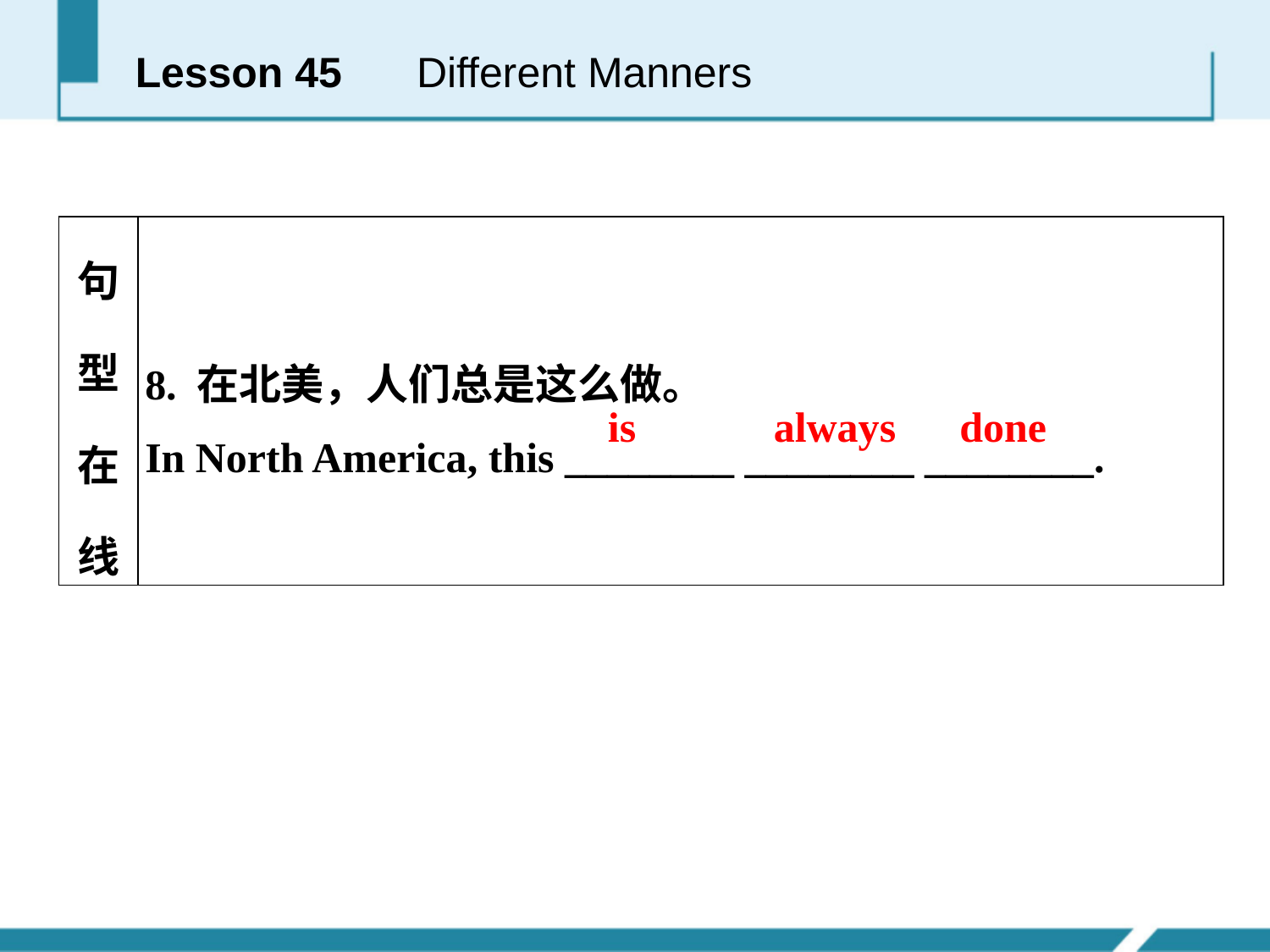

Lesson 45 　Different Manners
| 句型在线 | 8. 在北美，人们总是这么做。 In North America, this \_\_\_\_\_\_\_\_ \_\_\_\_\_\_\_\_ \_\_\_\_\_\_\_\_. |
| --- | --- |
is             always      done